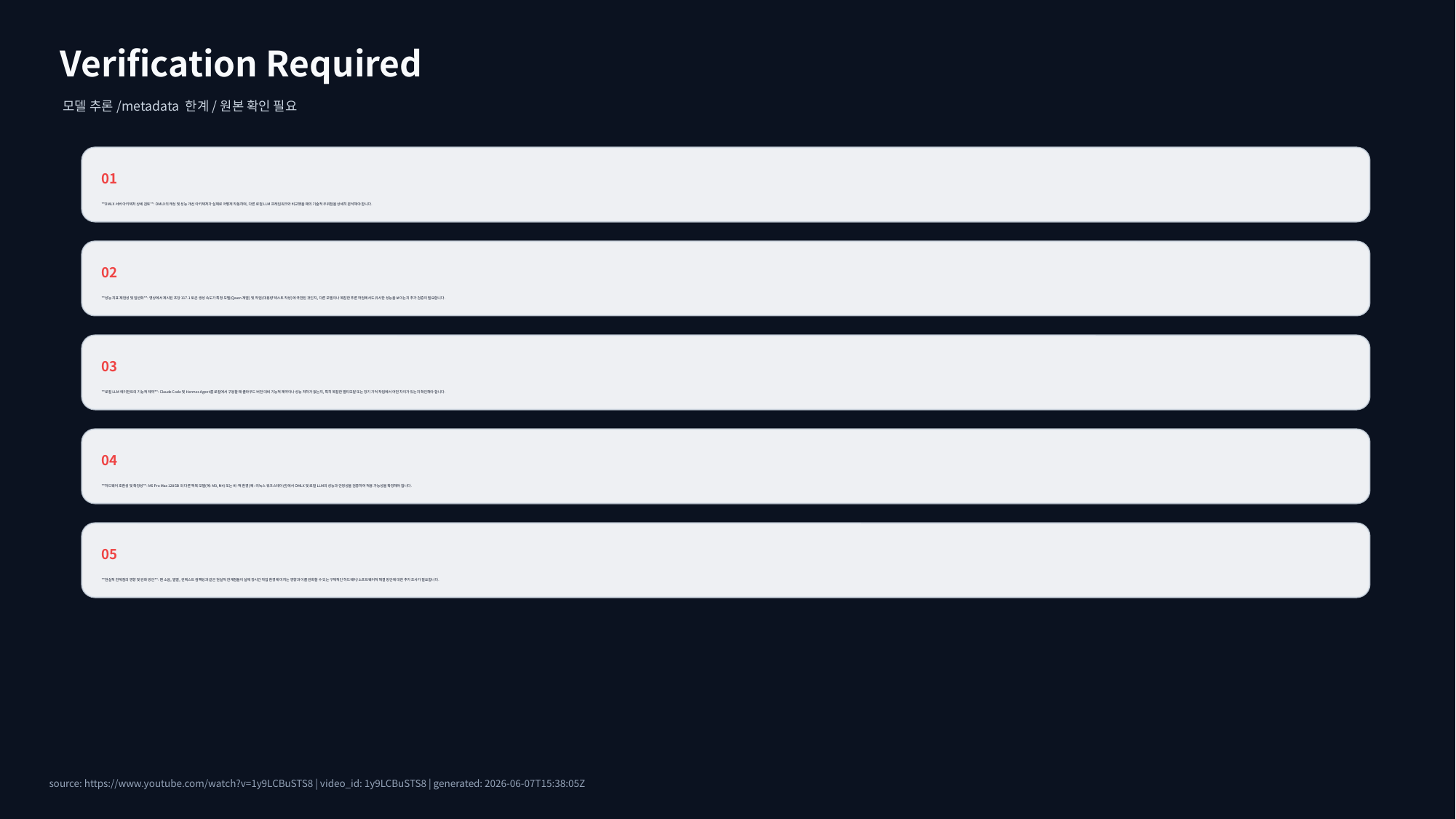

Verification Required
모델 추론/metadata 한계/원본 확인 필요

01
**OMLX 서버 아키텍처 상세 검토**: OMLX의 캐싱 및 성능 개선 아키텍처가 실제로 어떻게 작동하며, 다른 로컬 LLM 프레임워크와 비교했을 때의 기술적 우위점을 상세히 분석해야 합니다.

02
**성능 지표 재현성 및 일반화**: 영상에서 제시된 초당 117.1 토큰 생성 속도가 특정 모델(Qwen 계열) 및 작업(대용량 텍스트 작성)에 국한된 것인지, 다른 모델이나 복잡한 추론 작업에서도 유사한 성능을 보이는지 추가 검증이 필요합니다.

03
**로컬 LLM 에이전트의 기능적 제약**: Claude Code 및 Hermes Agent를 로컬에서 구동할 때 클라우드 버전 대비 기능적 제약이나 성능 저하가 없는지, 특히 복잡한 멀티모달 또는 장기 기억 작업에서 어떤 차이가 있는지 확인해야 합니다.

04
**하드웨어 호환성 및 확장성**: M5 Pro Max 128GB 외 다른 맥북 모델(예: M3, M4) 또는 비-맥 환경(예: 리눅스 워크스테이션)에서 OMLX 및 로컬 LLM의 성능과 안정성을 검증하여 적용 가능성을 확장해야 합니다.

05
**현실적 한계점의 영향 및 완화 방안**: 팬 소음, 발열, 컨텍스트 컴팩팅과 같은 현실적 한계점들이 실제 장시간 작업 환경에 미치는 영향과 이를 완화할 수 있는 구체적인 하드웨어/소프트웨어적 해결 방안에 대한 추가 조사가 필요합니다.
source: https://www.youtube.com/watch?v=1y9LCBuSTS8 | video_id: 1y9LCBuSTS8 | generated: 2026-06-07T15:38:05Z